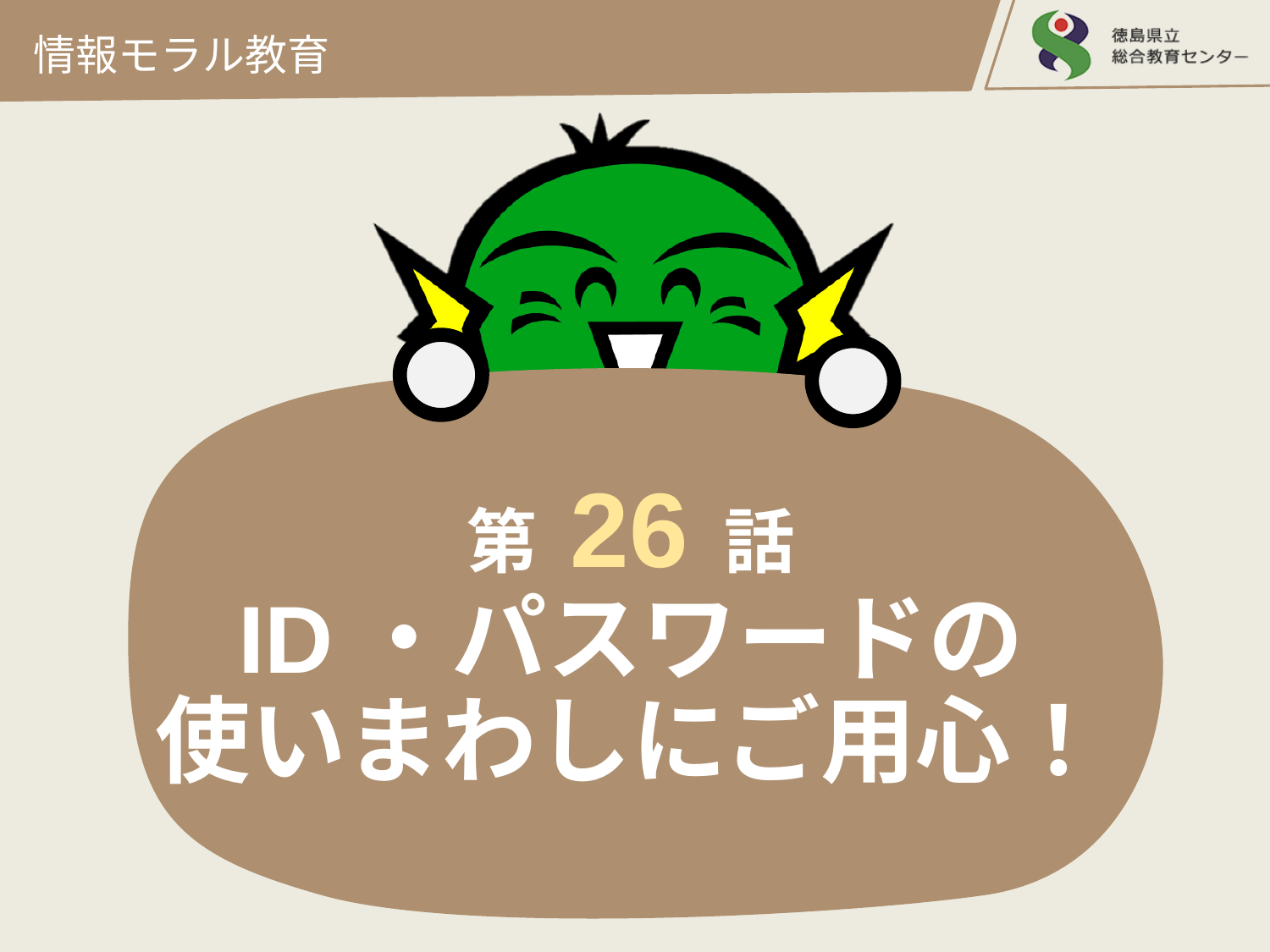

情報モラル教育
# 第 26 話 ID・パスワードの 使いまわしにご用心！